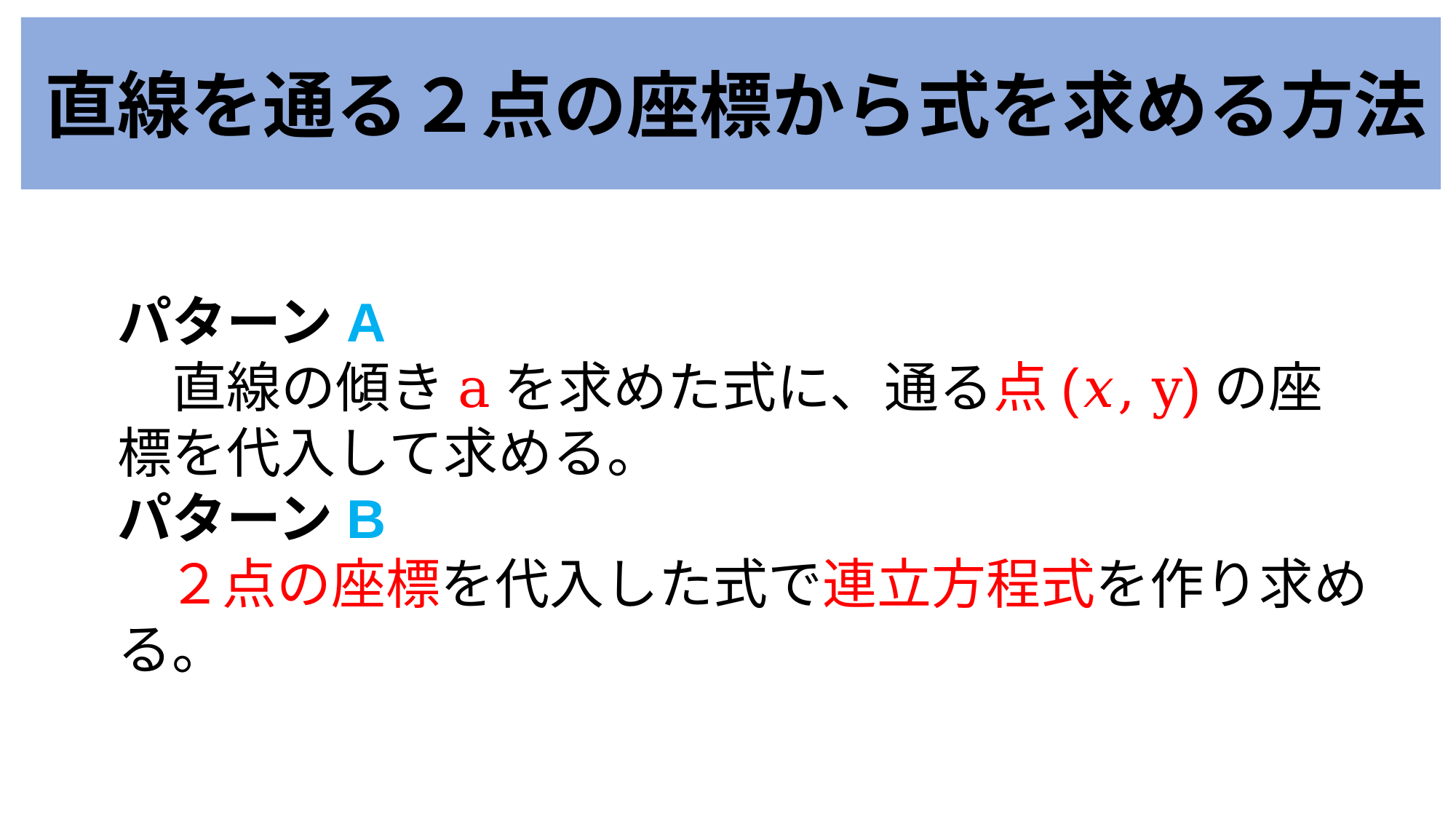

直線を通る２点の座標から式を求める方法
パターンA
　直線の傾きaを求めた式に、通る点(𝑥, y)の座標を代入して求める。
パターンB
   ２点の座標を代入した式で連立方程式を作り求める。